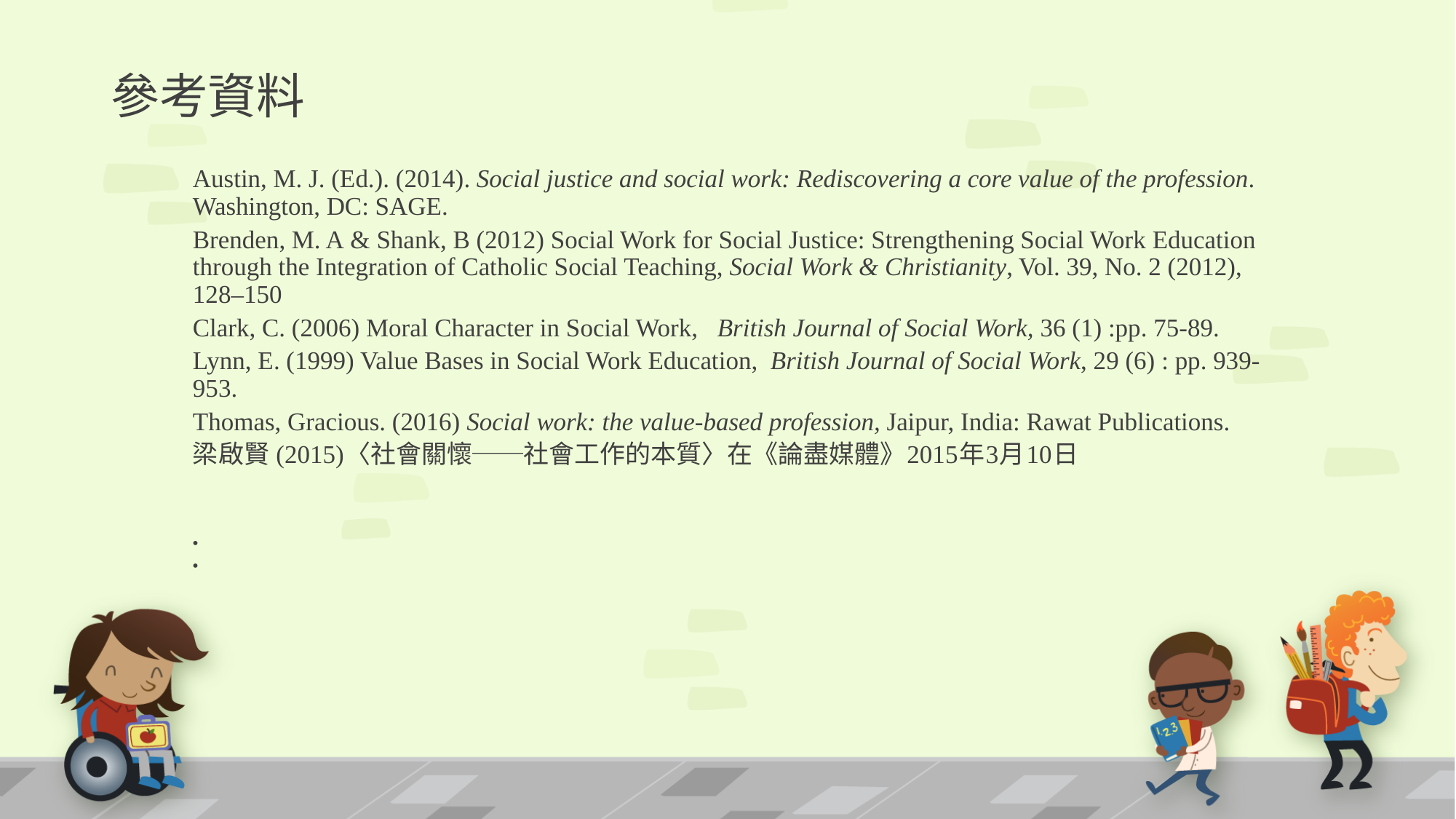

# 參考資料

Austin, M. J. (Ed.). (2014). Social justice and social work: Rediscovering a core value of the profession. Washington, DC: SAGE.
Brenden, M. A & Shank, B (2012) Social Work for Social Justice: Strengthening Social Work Education through the Integration of Catholic Social Teaching, Social Work & Christianity, Vol. 39, No. 2 (2012), 128–150
Clark, C. (2006) Moral Character in Social Work,   British Journal of Social Work, 36 (1) :pp. 75-89.
Lynn, E. (1999) Value Bases in Social Work Education,  British Journal of Social Work, 29 (6) : pp. 939-953.
Thomas, Gracious. (2016) Social work: the value-based profession, Jaipur, India: Rawat Publications.
梁啟賢 (2015)〈社會關懷──社會工作的本質〉在《論盡媒體》2015年3月10日